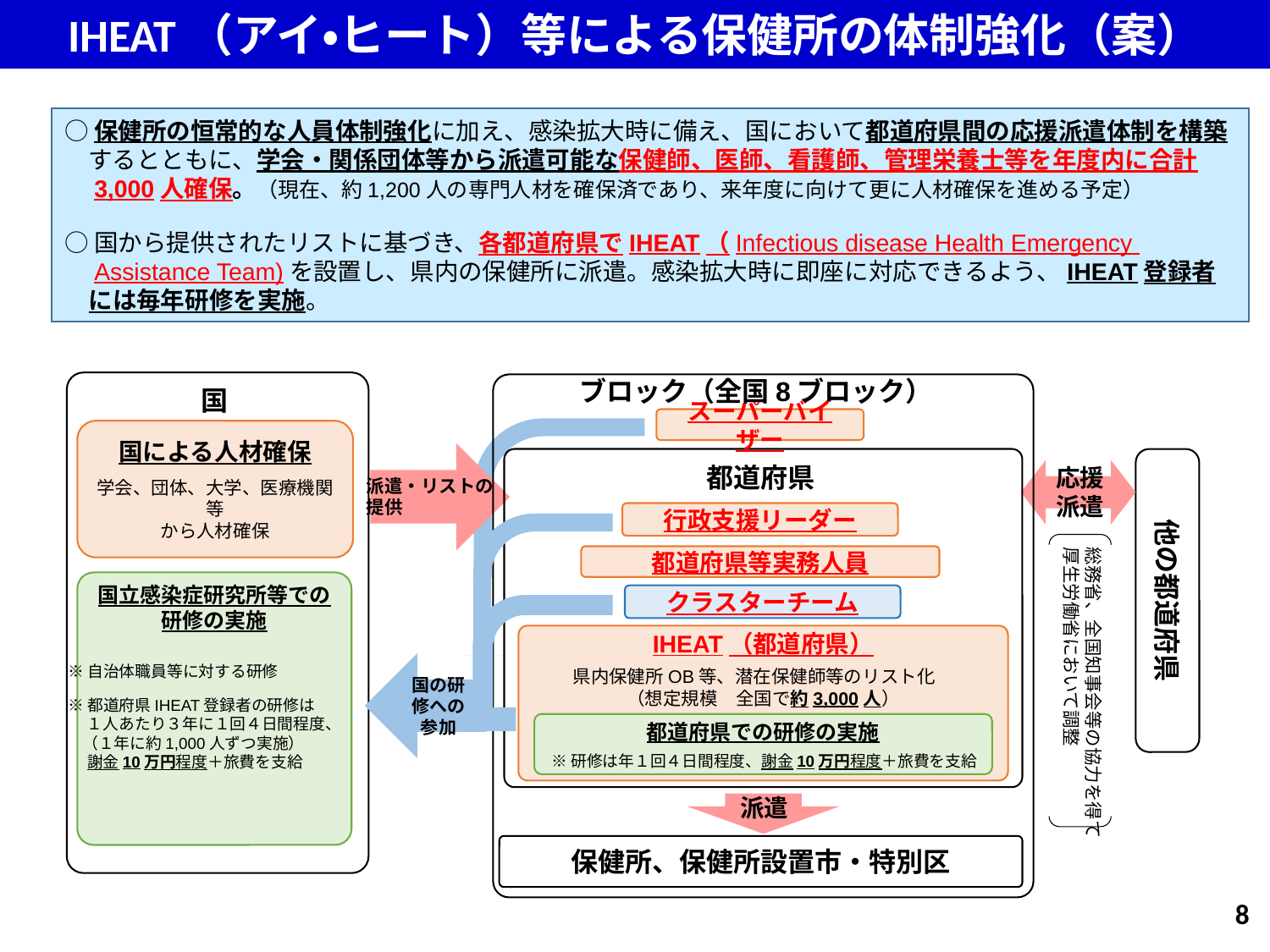

IHEAT（アイ・ヒート）等による保健所の体制強化（案）
○保健所の恒常的な人員体制強化に加え、感染拡大時に備え、国において都道府県間の応援派遣体制を構築
　するとともに、学会・関係団体等から派遣可能な保健師、医師、看護師、管理栄養士等を年度内に合計
　3,000人確保。（現在、約1,200人の専門人材を確保済であり、来年度に向けて更に人材確保を進める予定）

○国から提供されたリストに基づき、各都道府県でIHEAT（Infectious disease Health Emergency
　Assistance Team)を設置し、県内の保健所に派遣。感染拡大時に即座に対応できるよう、IHEAT登録者
　には毎年研修を実施。
ブロック（全国8ブロック）

国
スーパーバイザー

国による人材確保

学会、団体、大学、医療機関等
から人材確保

他の都道府県
都道府県
応援
派遣

派遣・リストの
提供
行政支援リーダー

総務省、全国知事会等の協力を得て
厚生労働省において調整
都道府県等実務人員
国立感染症研究所等での
研修の実施

クラスターチーム
IHEAT（都道府県）

県内保健所OB等、潜在保健師等のリスト化
（想定規模　全国で約3,000人）

国の研修への参加
※自治体職員等に対する研修

※都道府県IHEAT登録者の研修は
　 １人あたり３年に１回４日間程度、
   （１年に約1,000人ずつ実施）
　 謝金10万円程度＋旅費を支給

都道府県での研修の実施

※研修は年１回４日間程度、謝金10万円程度＋旅費を支給
派遣
保健所、保健所設置市・特別区
8